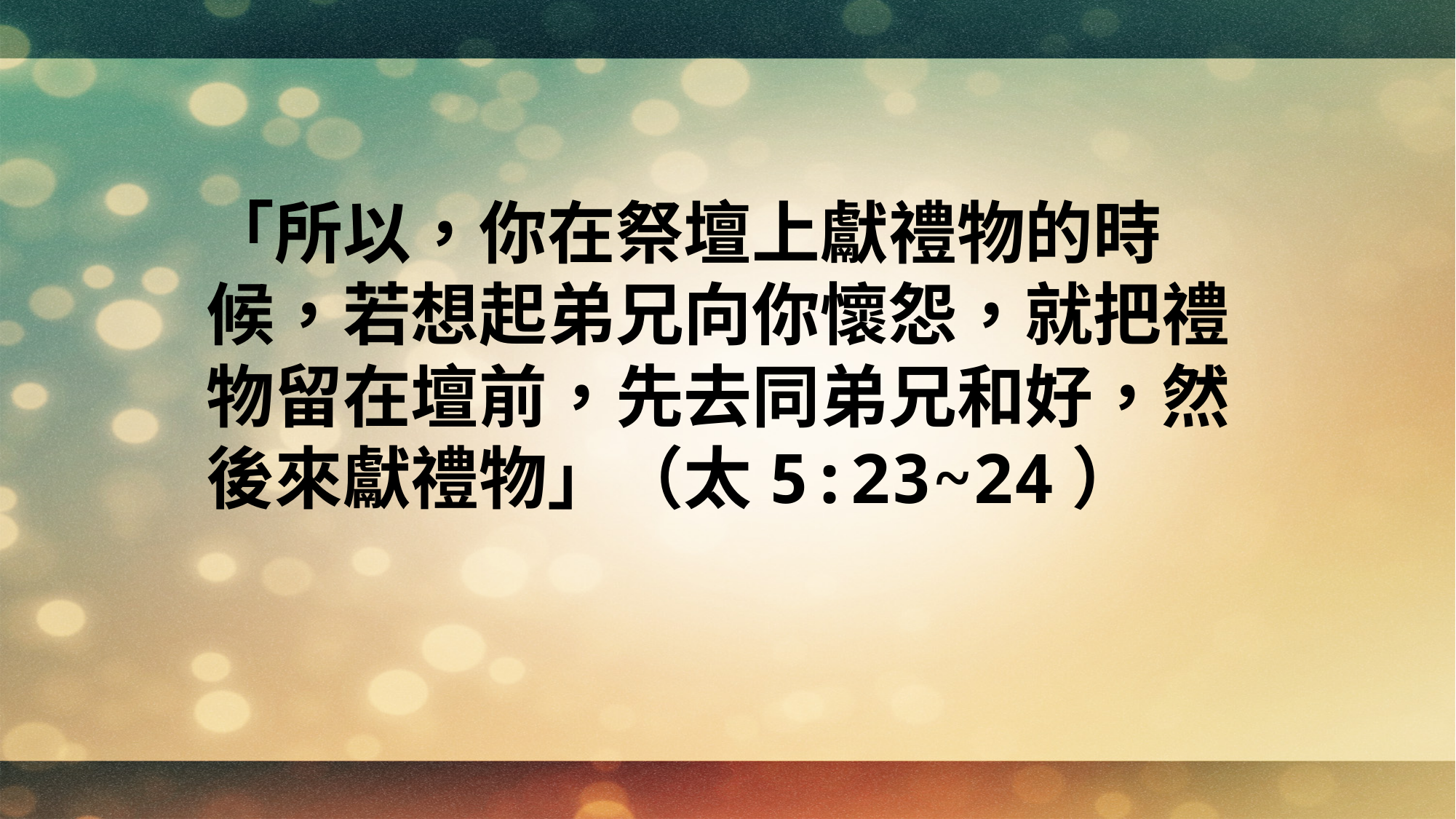

「所以，你在祭壇上獻禮物的時候，若想起弟兄向你懷怨，就把禮物留在壇前，先去同弟兄和好，然後來獻禮物」（太5:23~24）